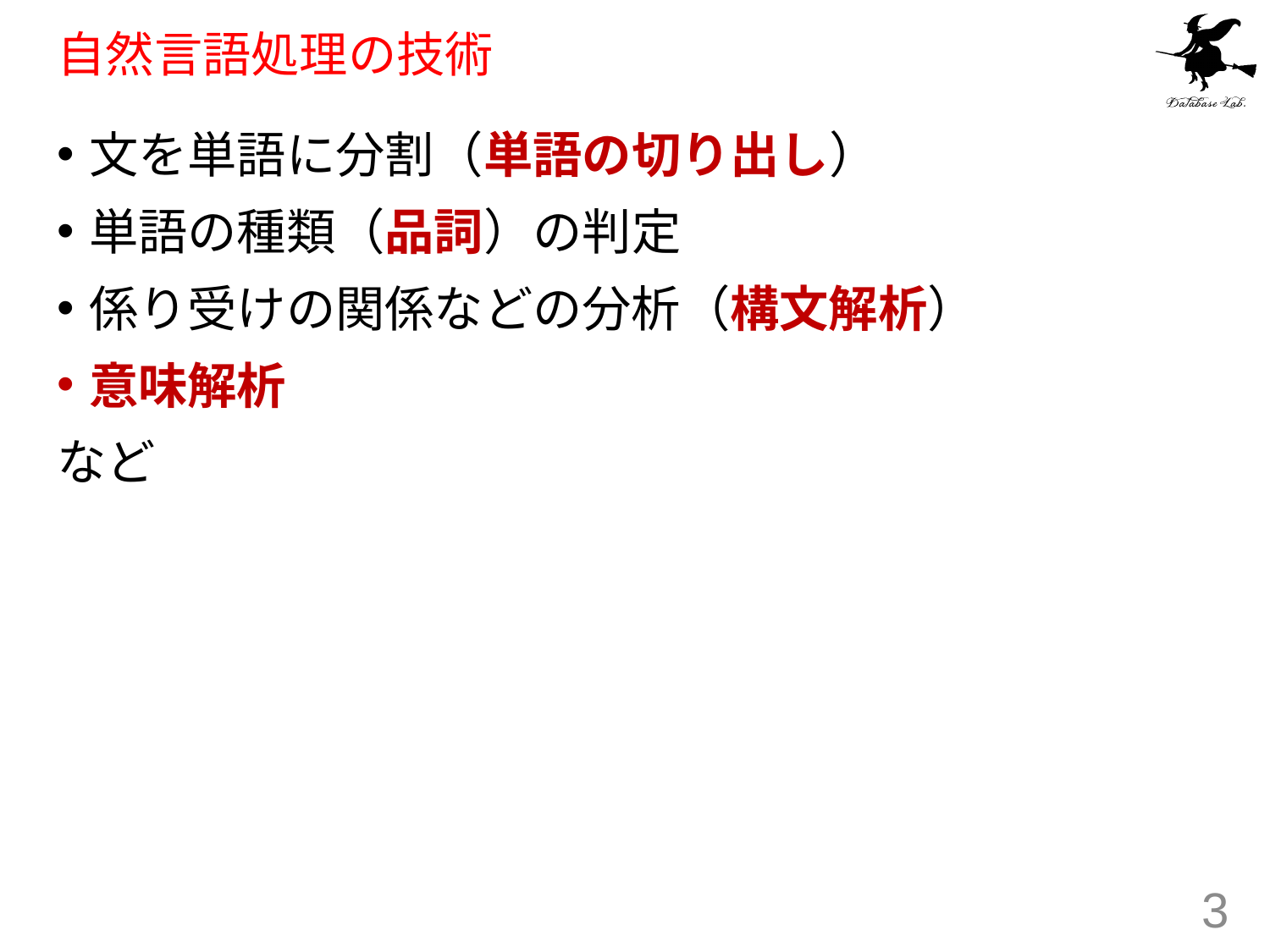

# 自然言語処理の技術
文を単語に分割（単語の切り出し）
単語の種類（品詞）の判定
係り受けの関係などの分析（構文解析）
意味解析
など
3